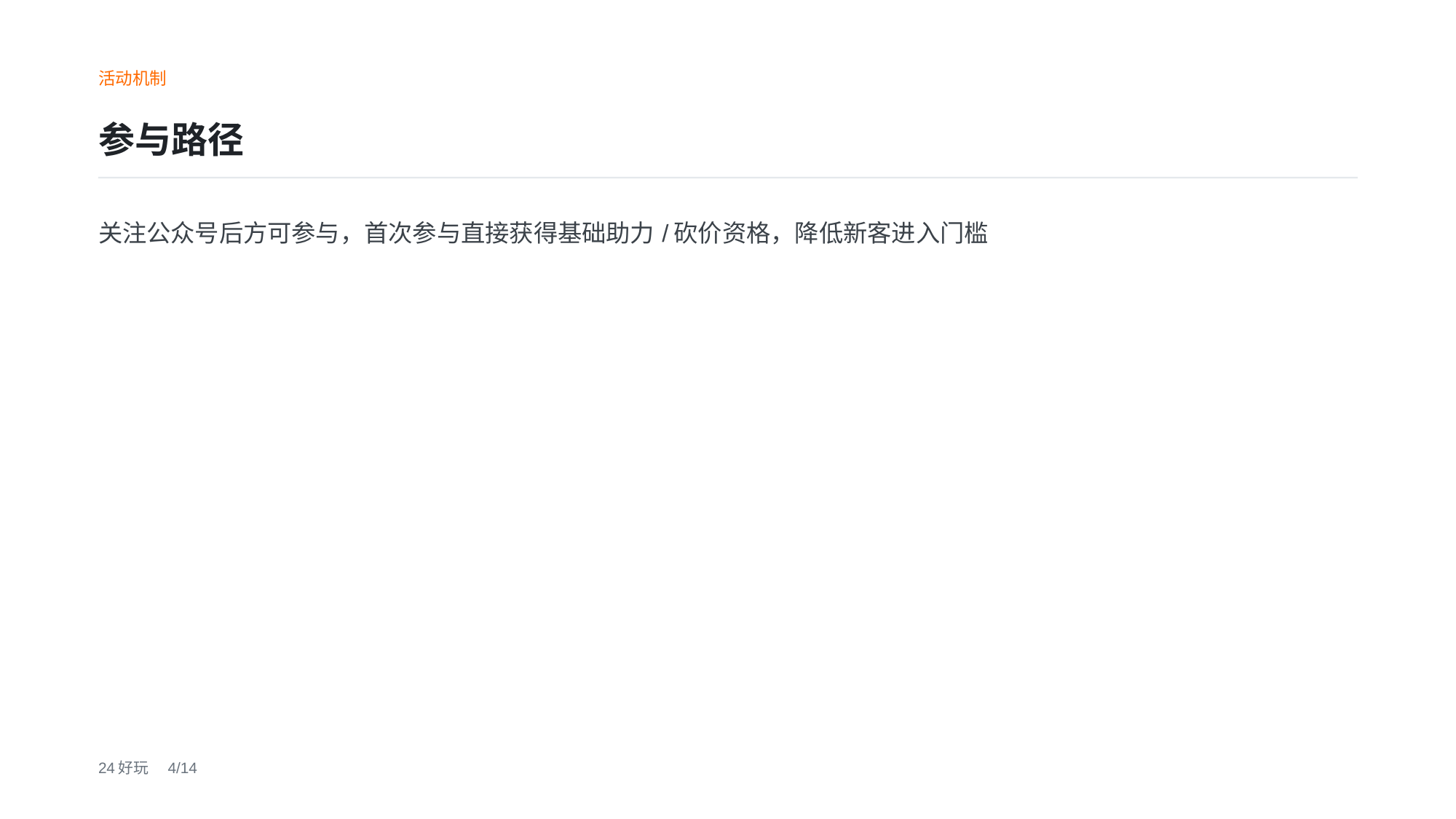

活动机制
参与路径

关注公众号后方可参与，首次参与直接获得基础助力/砍价资格，降低新客进入门槛
24好玩　4/14